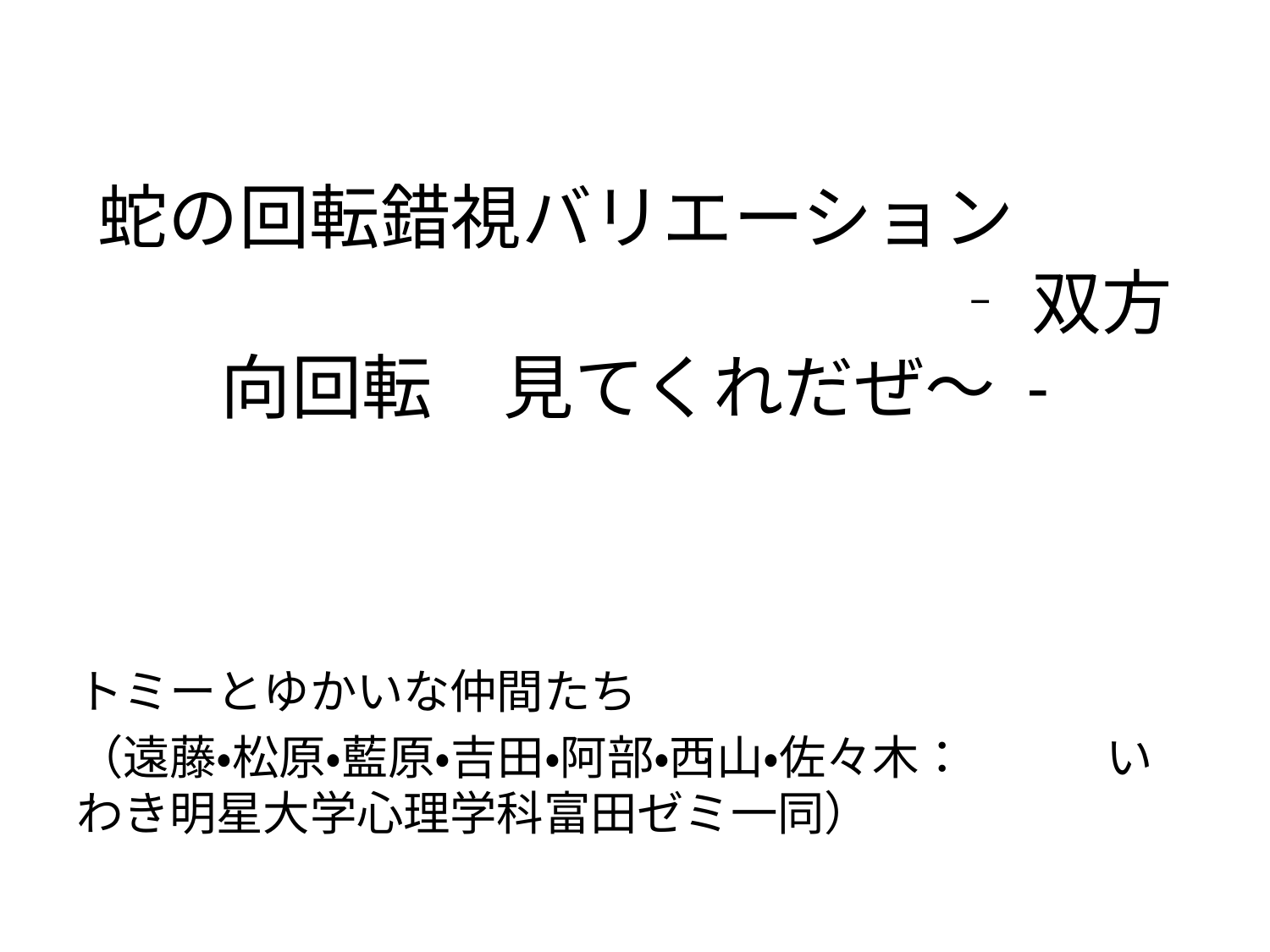

# 蛇の回転錯視バリエーション 　　　　　　　　　　　　　　‐ 双方向回転　見てくれだぜ～ -
トミーとゆかいな仲間たち
（遠藤・松原・藍原・吉田・阿部・西山・佐々木：　　　いわき明星大学心理学科富田ゼミ一同）